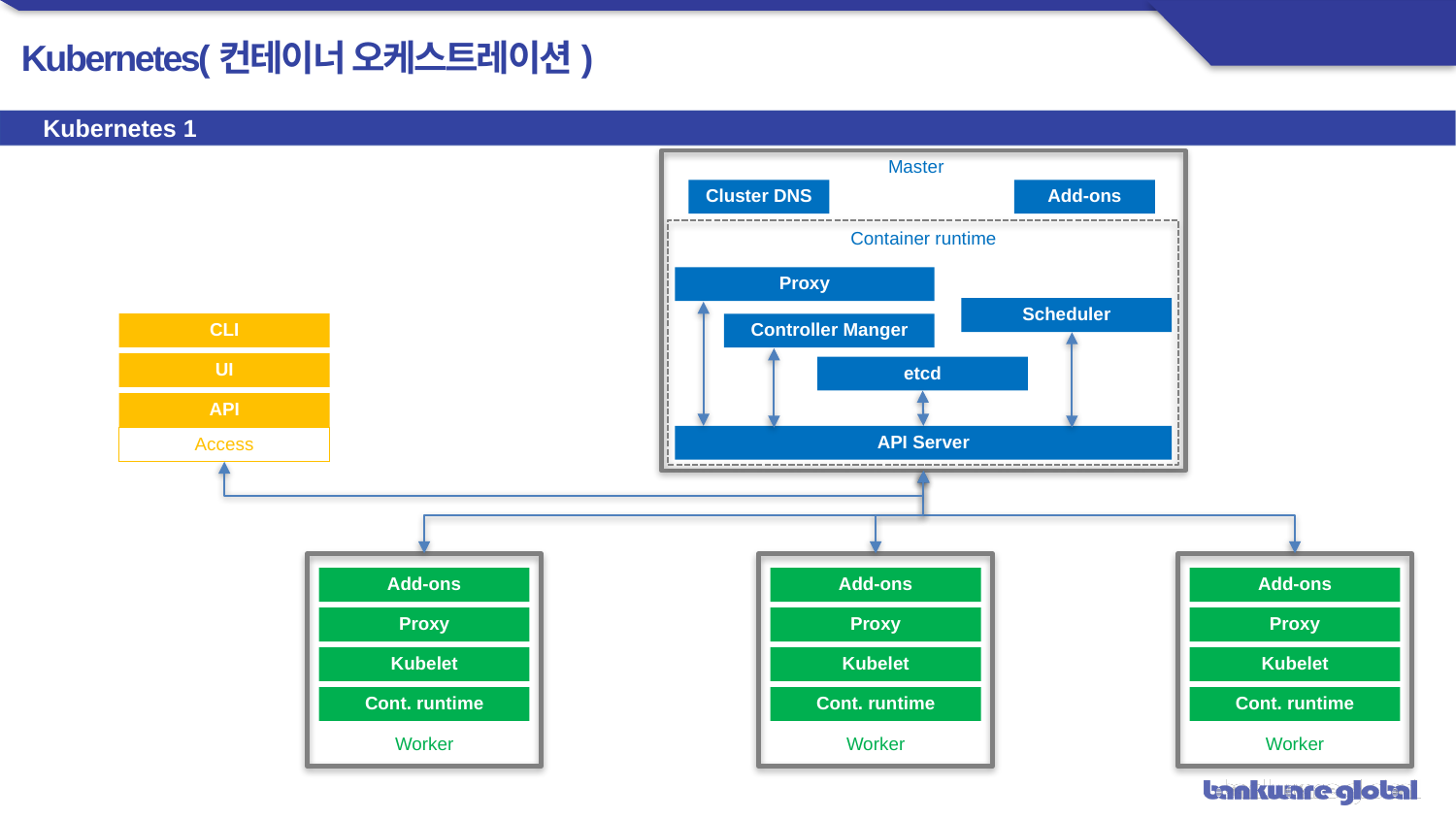

Kubernetes(컨테이너 오케스트레이션)
Kubernetes 1

Master
Cluster DNS
Add-ons

Container runtime
Proxy
Scheduler
Controller Manger
etcd
API Server
CLI
UI
API
Access

Add-ons
Proxy
Kubelet
Cont. runtime
Worker

Add-ons
Proxy
Kubelet
Cont. runtime
Worker

Add-ons
Proxy
Kubelet
Cont. runtime
Worker